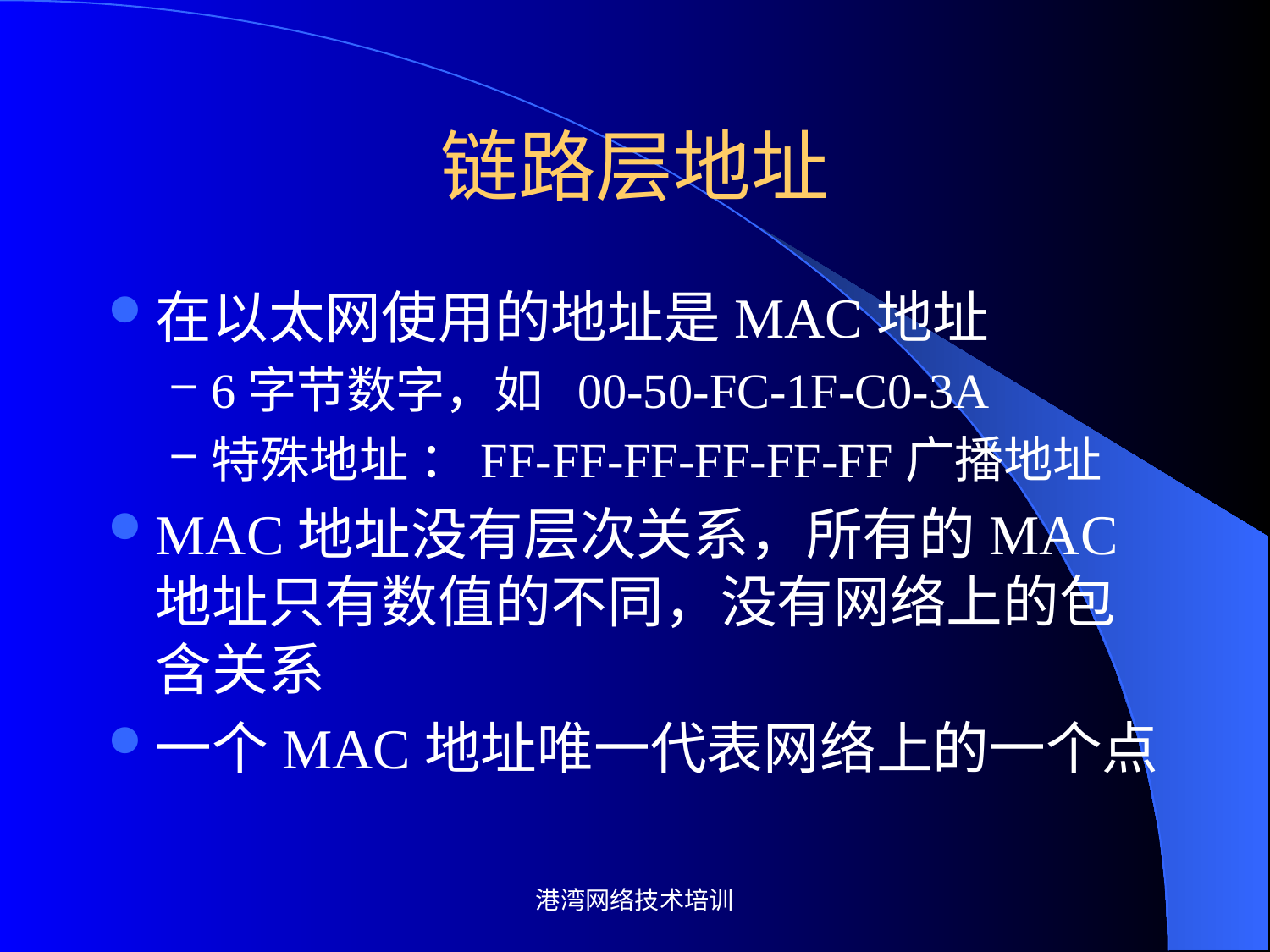

# 链路层地址
在以太网使用的地址是MAC地址
6字节数字，如  00-50-FC-1F-C0-3A
特殊地址 ：FF-FF-FF-FF-FF-FF广播地址
MAC地址没有层次关系，所有的MAC地址只有数值的不同，没有网络上的包含关系
一个MAC地址唯一代表网络上的一个点

港湾网络技术培训
5